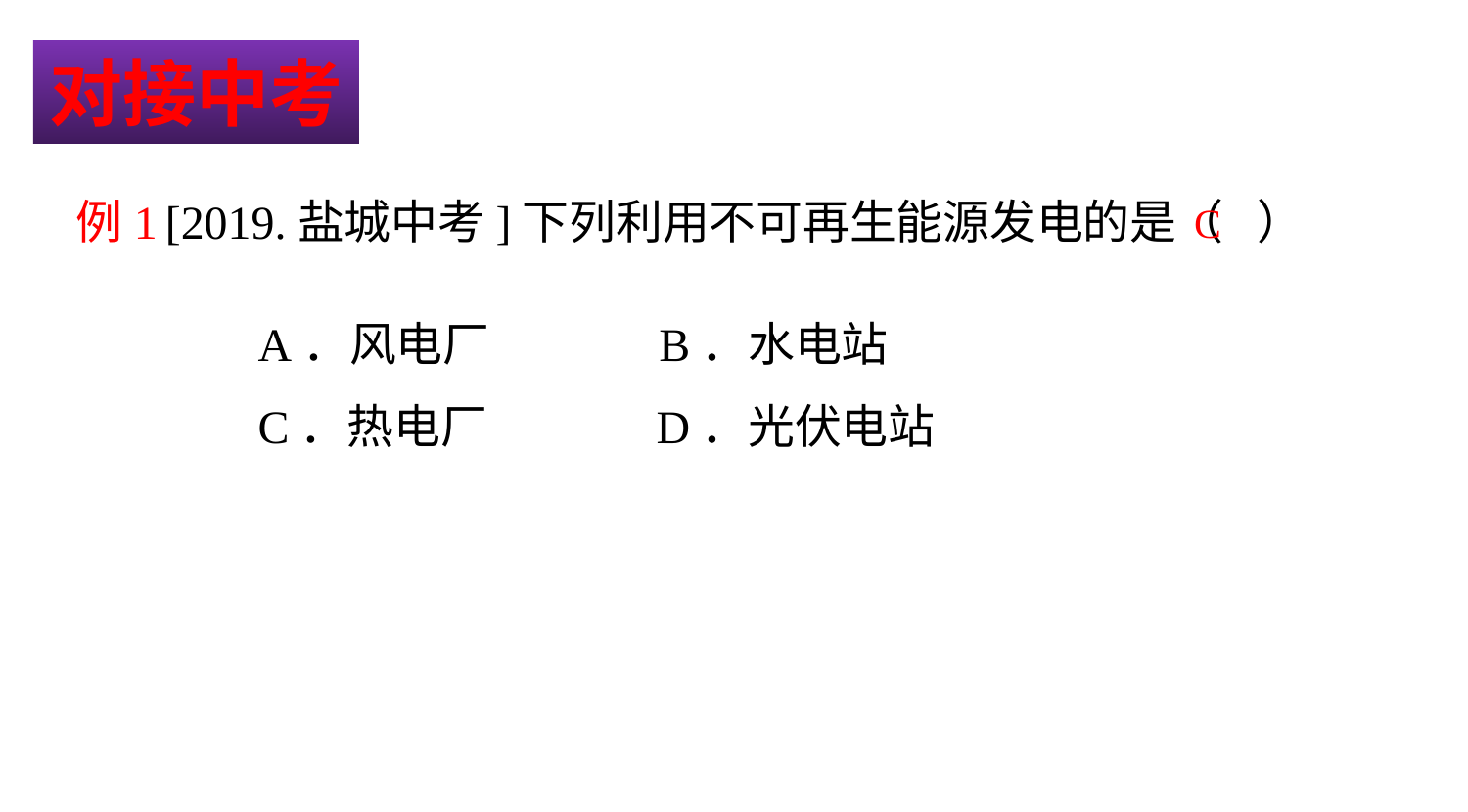

对接中考
C
[2019.盐城中考]下列利用不可再生能源发电的是（    ）
例1
A．风电厂               B．水电站

C．热电厂               D．光伏电站